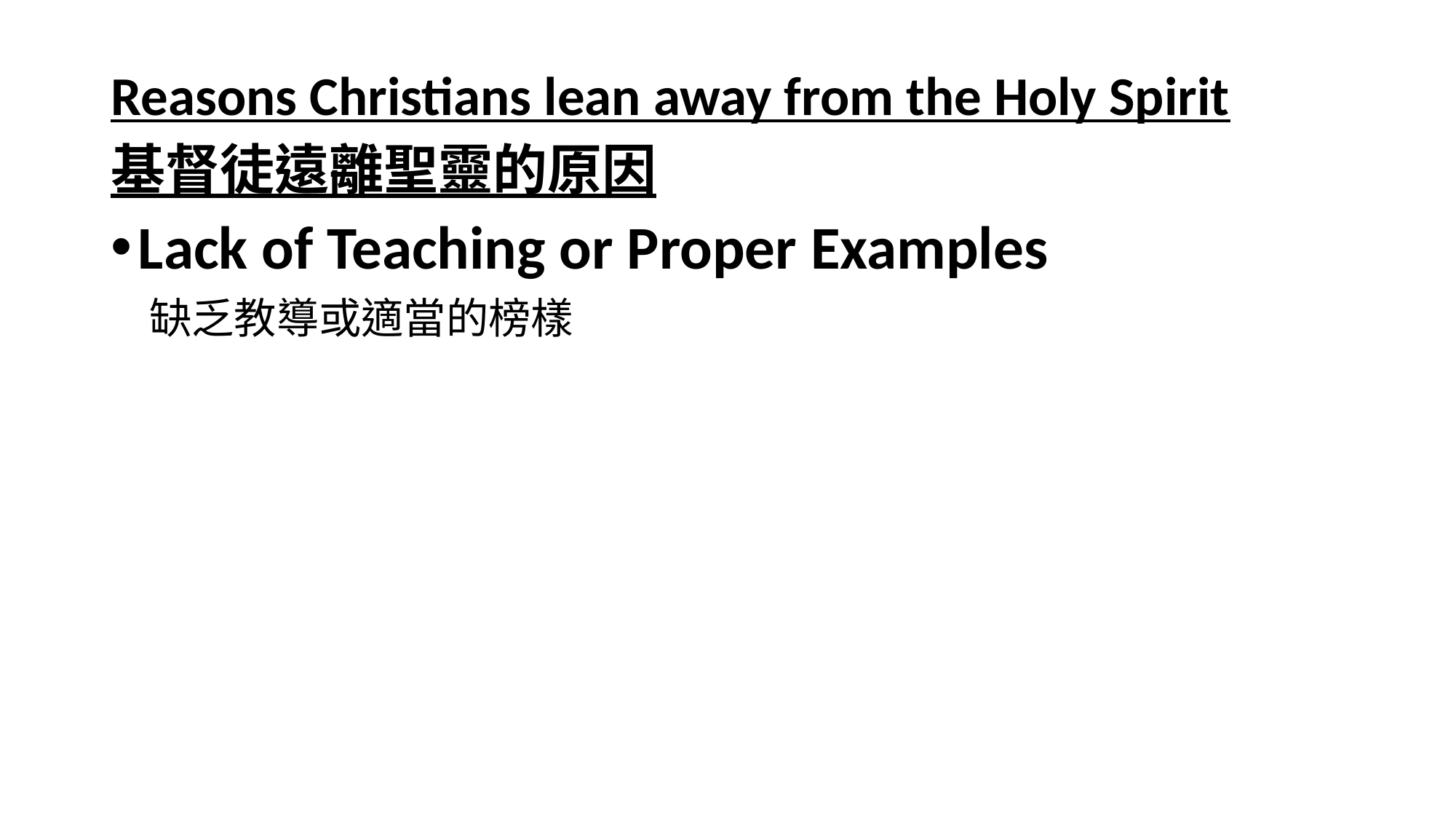

Reasons Christians lean away from the Holy Spirit
基督徒遠離聖靈的原因
Lack of Teaching or Proper Examples
   缺乏教導或適當的榜樣